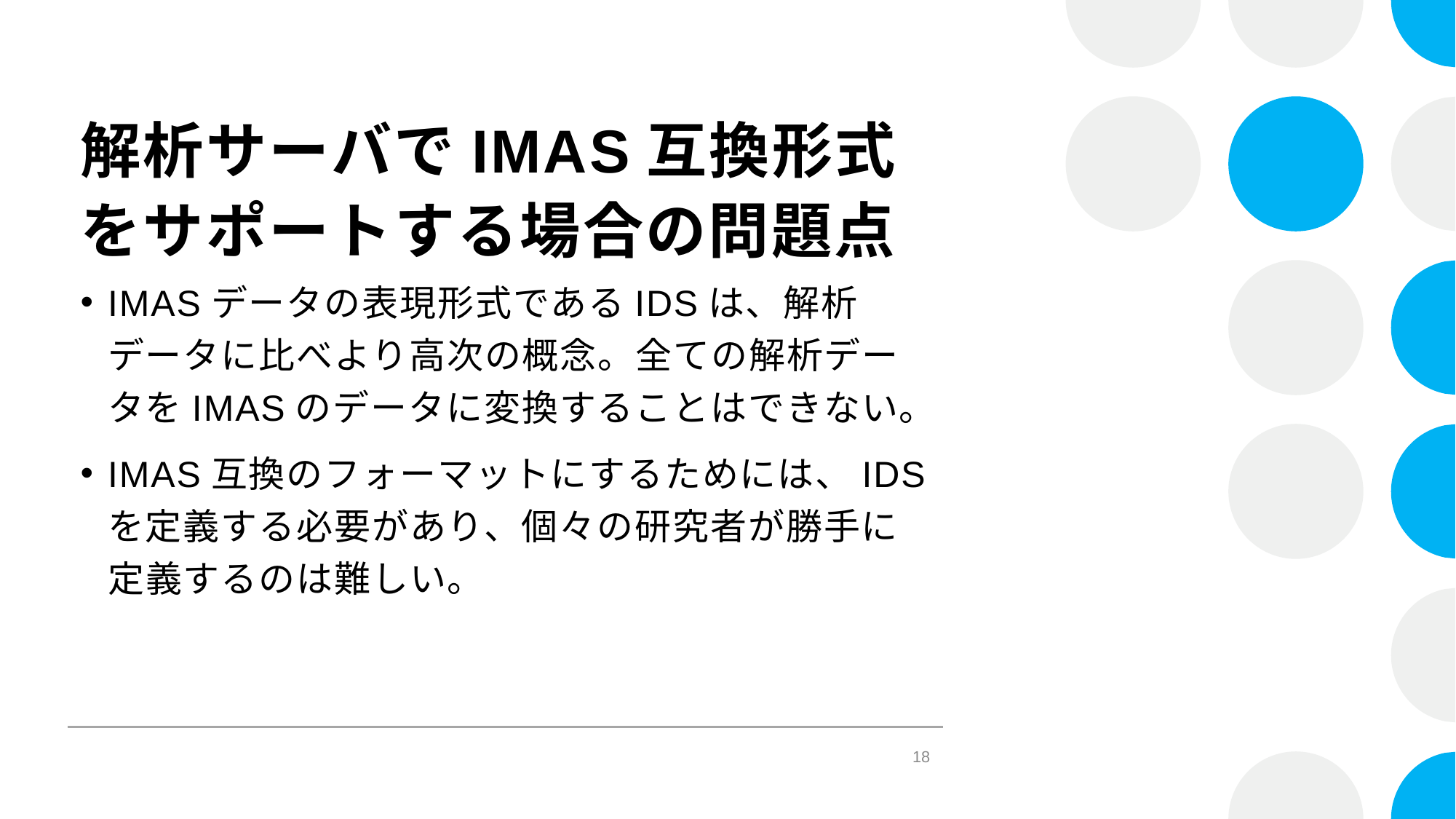

# 解析サーバでIMAS互換形式をサポートする場合の問題点
IMASデータの表現形式であるIDSは、解析データに比べより高次の概念。全ての解析データをIMASのデータに変換することはできない。
IMAS互換のフォーマットにするためには、IDSを定義する必要があり、個々の研究者が勝手に定義するのは難しい。

18